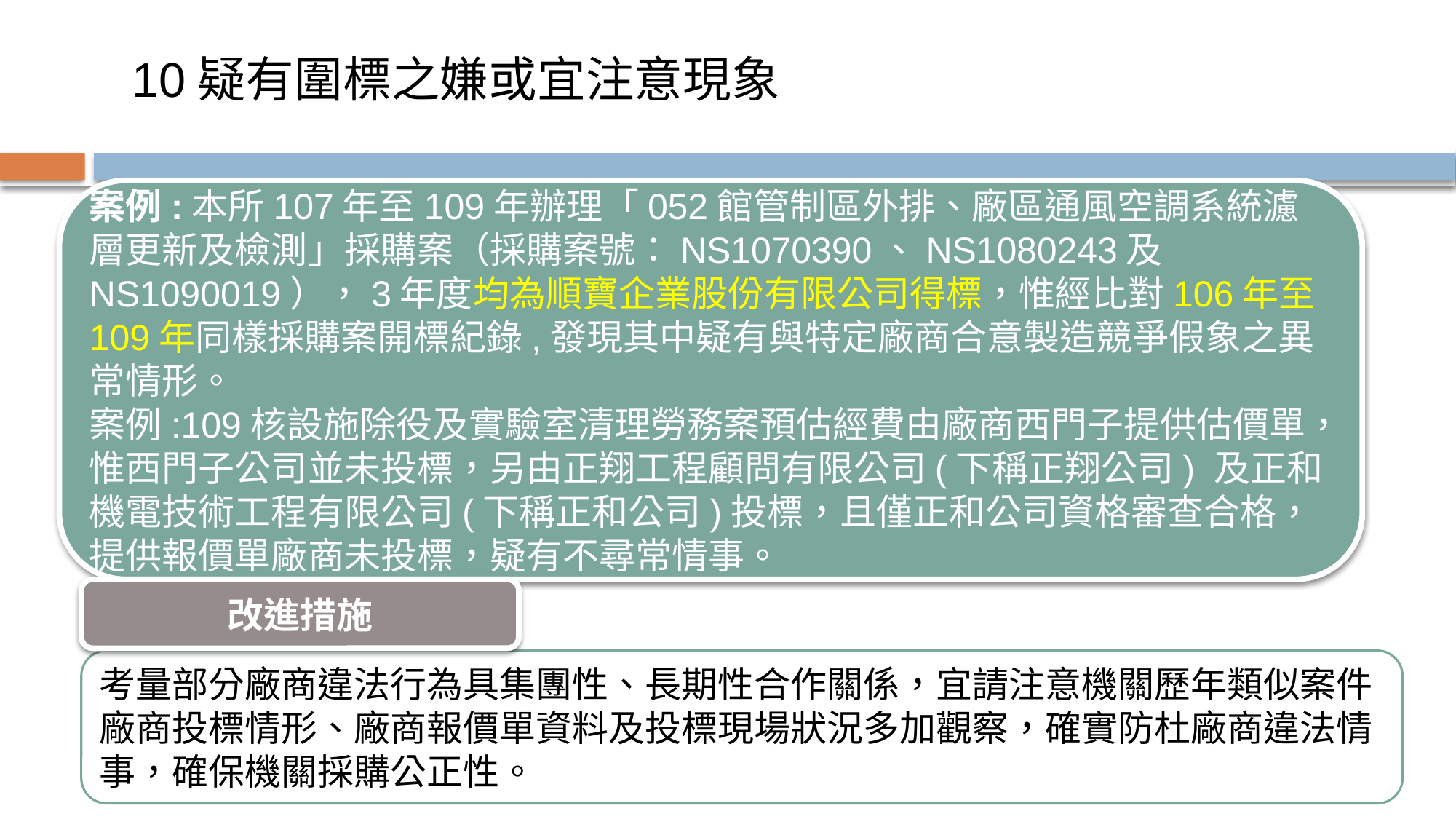

10疑有圍標之嫌或宜注意現象
案例:本所107年至109年辦理「052館管制區外排、廠區通風空調系統濾層更新及檢測」採購案（採購案號：NS1070390、NS1080243及NS1090019），3年度均為順寶企業股份有限公司得標，惟經比對106年至109年同樣採購案開標紀錄,發現其中疑有與特定廠商合意製造競爭假象之異常情形。
案例:109核設施除役及實驗室清理勞務案預估經費由廠商西門子提供估價單，惟西門子公司並未投標，另由正翔工程顧問有限公司(下稱正翔公司) 及正和機電技術工程有限公司(下稱正和公司)投標，且僅正和公司資格審查合格，提供報價單廠商未投標，疑有不尋常情事。
改進措施
考量部分廠商違法行為具集團性、長期性合作關係，宜請注意機關歷年類似案件廠商投標情形、廠商報價單資料及投標現場狀況多加觀察，確實防杜廠商違法情事，確保機關採購公正性。